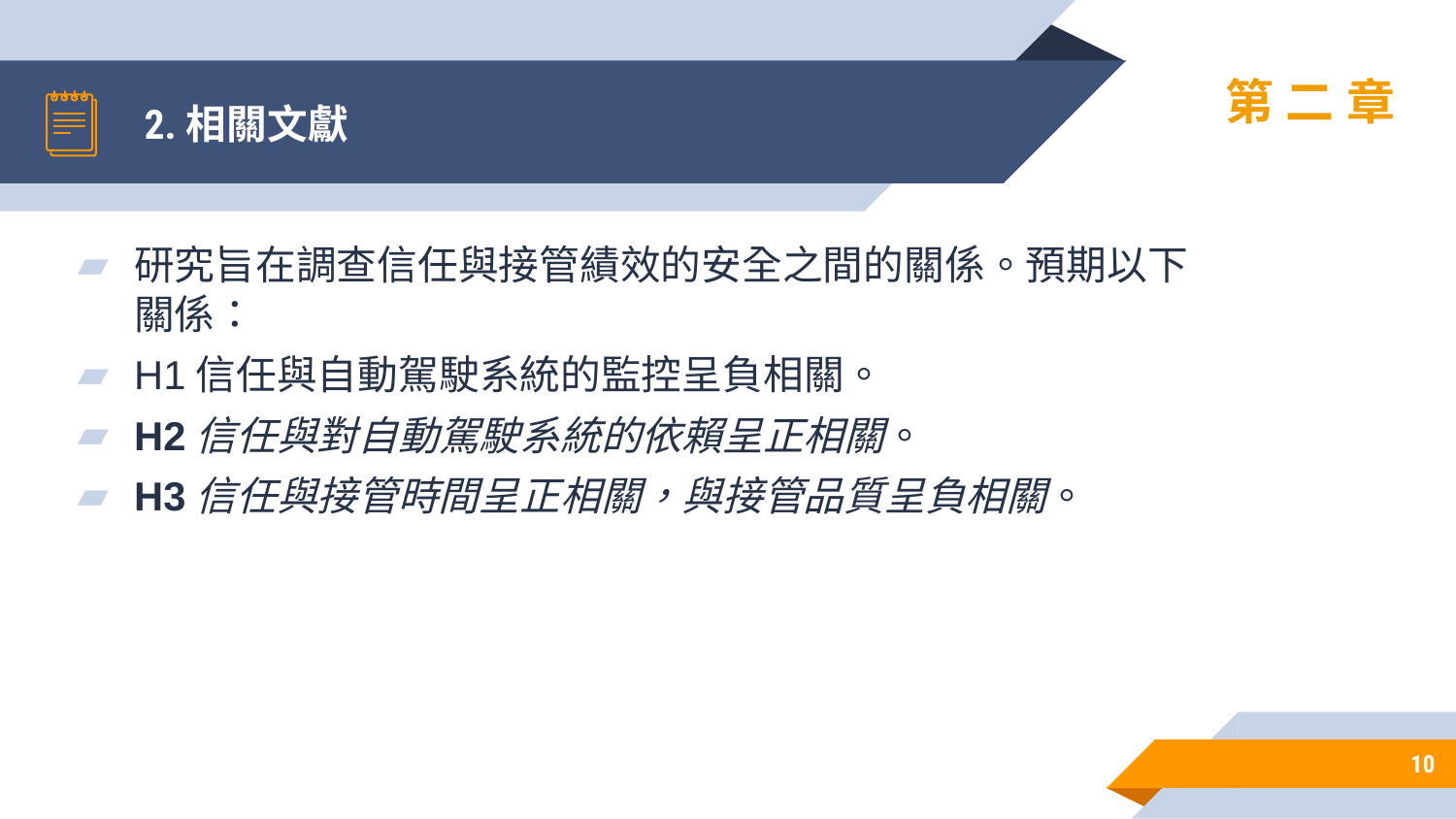

# 2.相關文獻
第二章

研究旨在調查信任與接管績效的安全之間的關係。預期以下關係：
H1信任與自動駕駛系統的監控呈負相關。
H2信任與對自動駕駛系統的依賴呈正相關。
H3信任與接管時間呈正相關，與接管品質呈負相關。

10